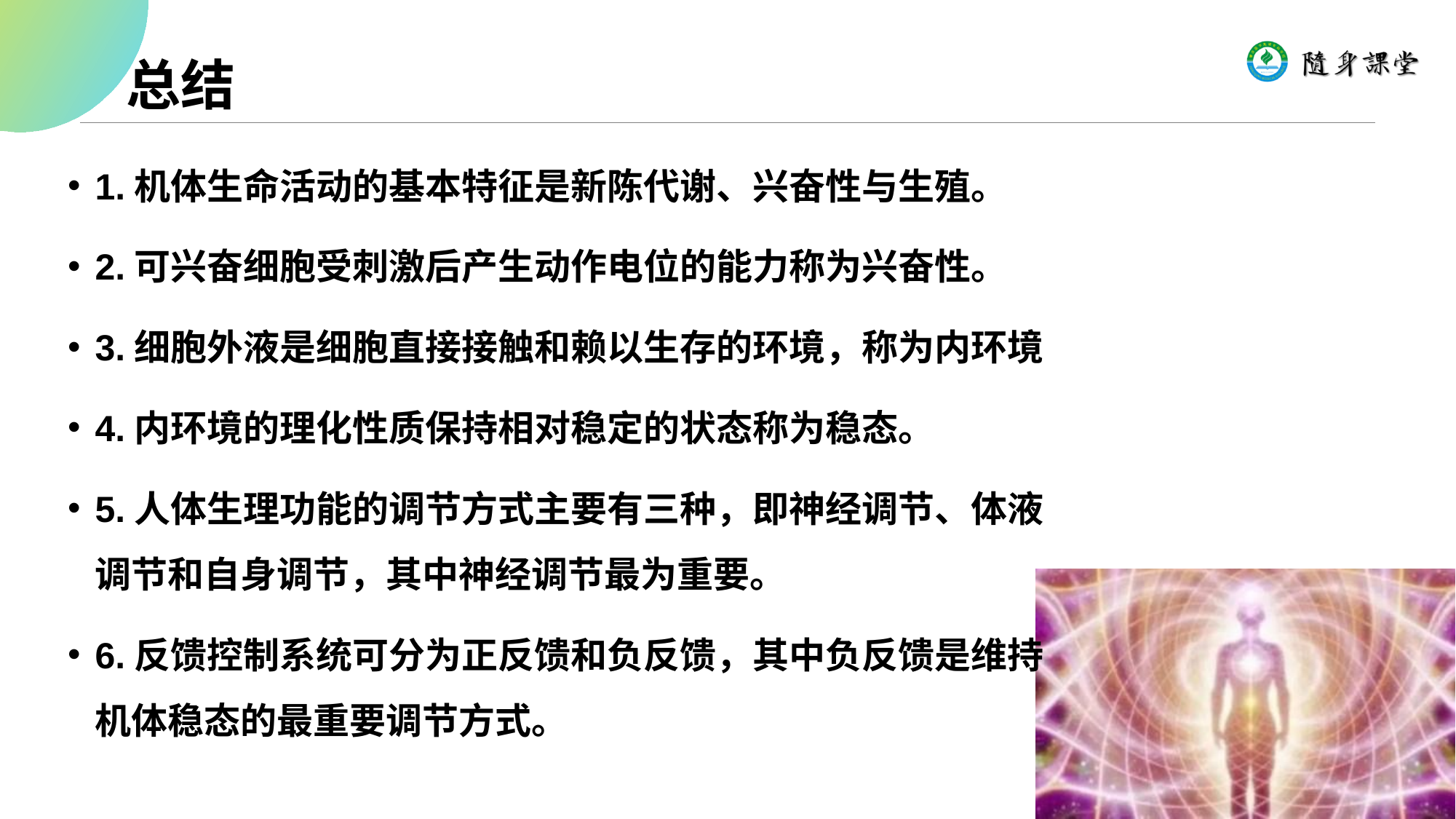

# 总结
1.机体生命活动的基本特征是新陈代谢、兴奋性与生殖。
2.可兴奋细胞受刺激后产生动作电位的能力称为兴奋性。
3.细胞外液是细胞直接接触和赖以生存的环境，称为内环境
4.内环境的理化性质保持相对稳定的状态称为稳态。
5.人体生理功能的调节方式主要有三种，即神经调节、体液调节和自身调节，其中神经调节最为重要。
6.反馈控制系统可分为正反馈和负反馈，其中负反馈是维持机体稳态的最重要调节方式。